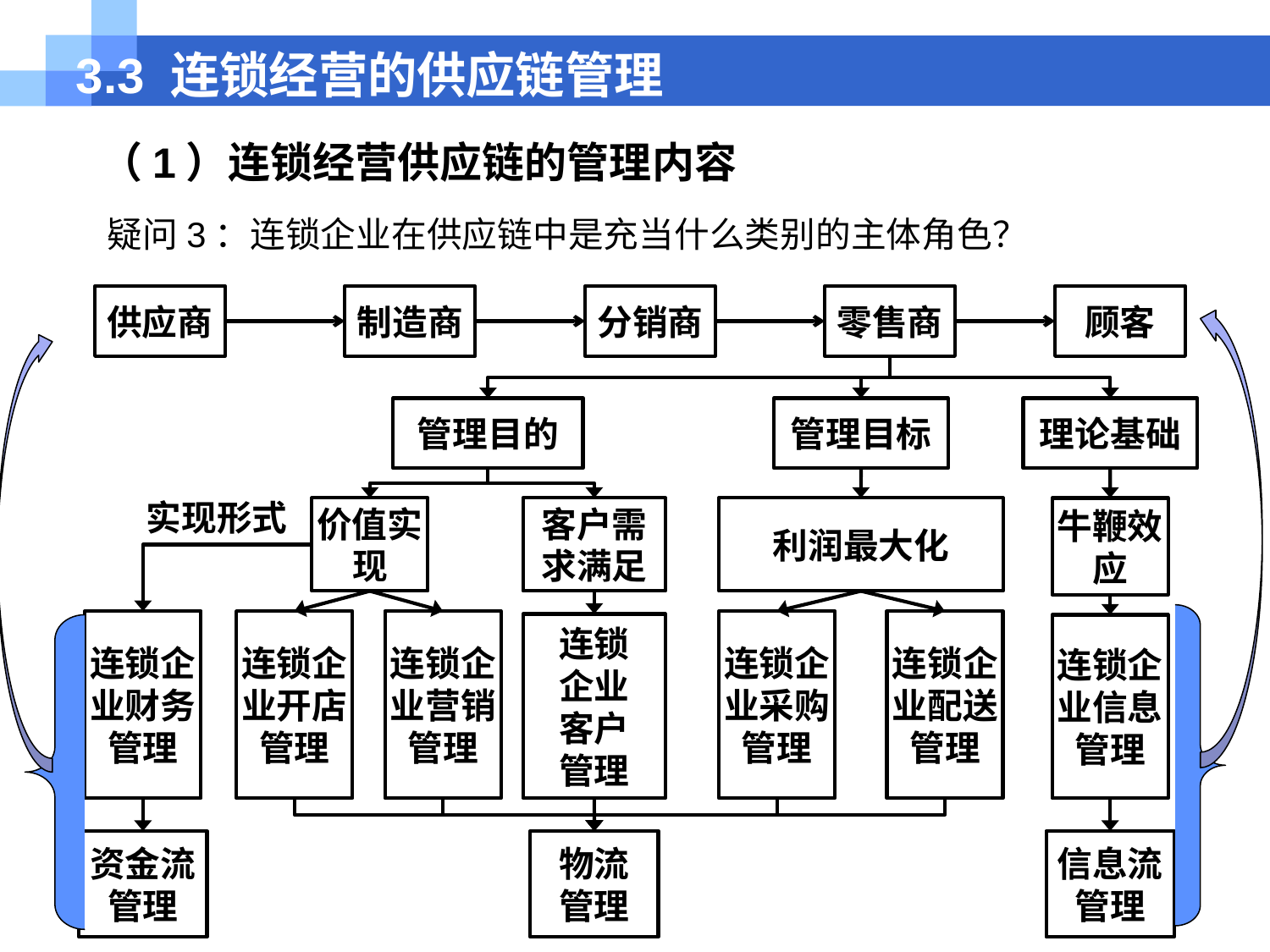

# 3.3 连锁经营的供应链管理
（1）连锁经营供应链的管理内容
疑问3：连锁企业在供应链中是充当什么类别的主体角色？
供应商
制造商
分销商
零售商
顾客
管理目的
管理目标
理论基础
实现形式
价值实现
客户需求满足
利润最大化
牛鞭效应

连锁企业财务管理
连锁企业开店管理
连锁企业营销管理
连锁企业采购管理
连锁企业配送管理
连锁
企业
客户
管理

连锁企业信息管理
资金流管理
物流
管理
信息流管理